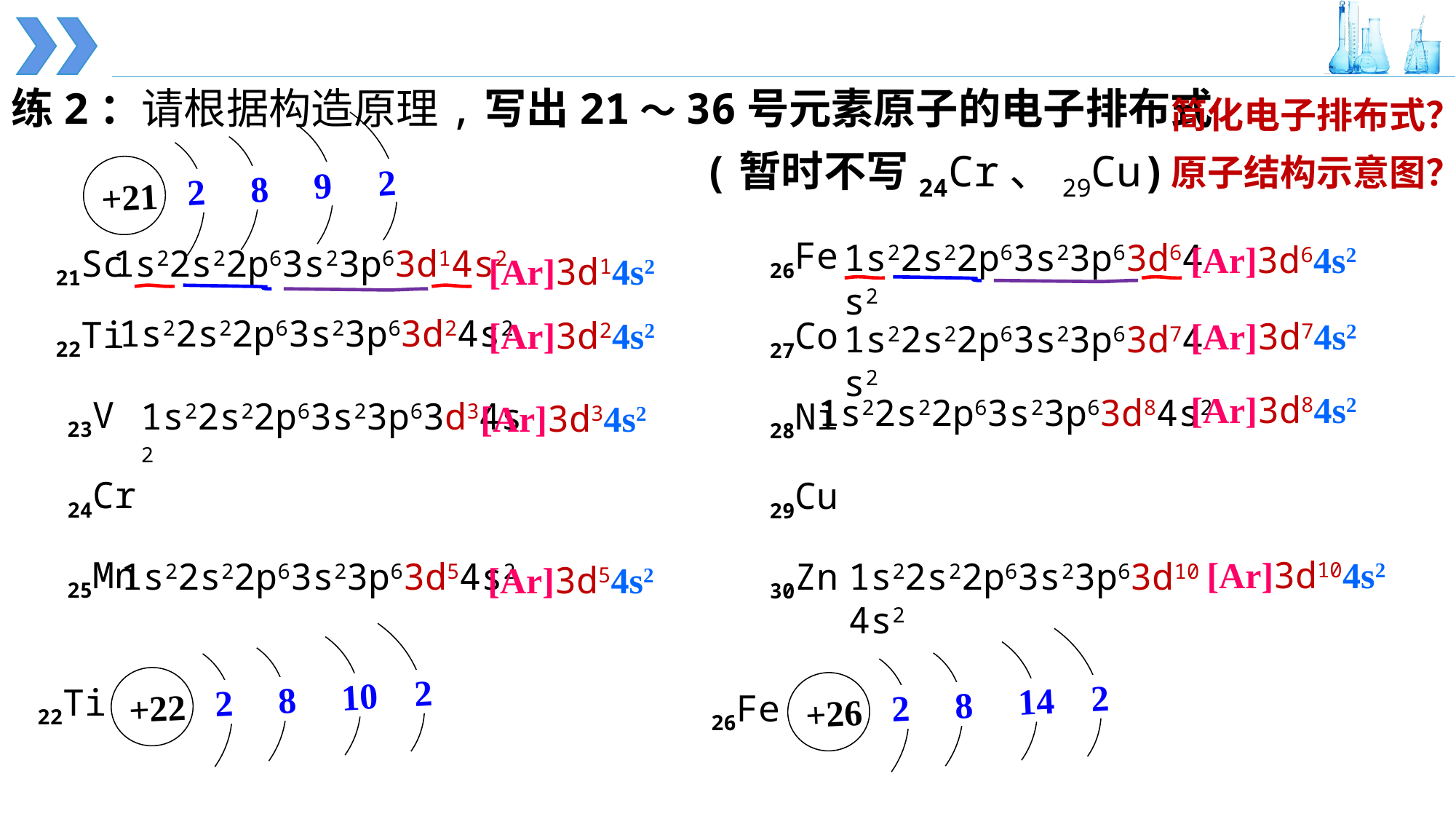

练2：请根据构造原理,写出21～36号元素原子的电子排布式
简化电子排布式？

2     8     9     2
+21
(暂时不写24Cr、29Cu)
原子结构示意图？
26Fe
1s22s22p63s23p63d64s2
[Ar]3d64s2
21Sc
1s22s22p63s23p63d14s2
[Ar]3d14s2

1s22s22p63s23p63d24s2
22Ti
[Ar]3d24s2
27Co
[Ar]3d74s2
1s22s22p63s23p63d74s2
[Ar]3d84s2
1s22s22p63s23p63d84s2
23V
28Ni
1s22s22p63s23p63d34s2
[Ar]3d34s2
24Cr
29Cu
[Ar]3d104s2
25Mn
1s22s22p63s23p63d54s2
30Zn
1s22s22p63s23p63d104s2
[Ar]3d54s2

2     8     10    2
+22

2     8     14    2
+26
22Ti
26Fe